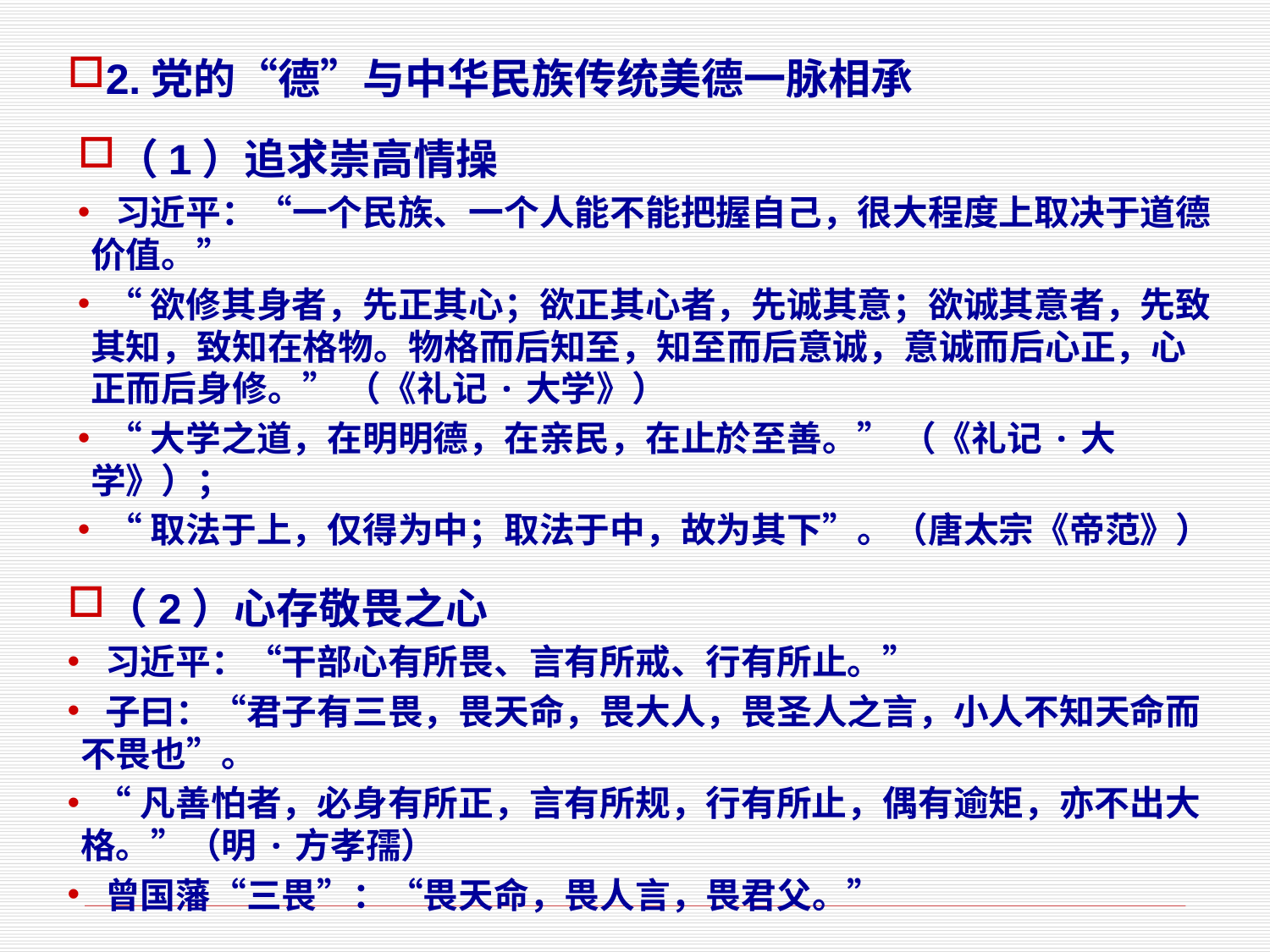

2.党的“德”与中华民族传统美德一脉相承
（1）追求崇高情操
  习近平：“一个民族、一个人能不能把握自己，很大程度上取决于道德价值。”
  “欲修其身者，先正其心；欲正其心者，先诚其意；欲诚其意者，先致其知，致知在格物。物格而后知至，知至而后意诚，意诚而后心正，心正而后身修。” （《礼记·大学》）
  “大学之道，在明明德，在亲民，在止於至善。” （《礼记·大学》）；
  “取法于上，仅得为中；取法于中，故为其下”。（唐太宗《帝范》）
（2）心存敬畏之心
  习近平：“干部心有所畏、言有所戒、行有所止。”
  子曰：“君子有三畏，畏天命，畏大人，畏圣人之言，小人不知天命而不畏也”。
  “凡善怕者，必身有所正，言有所规，行有所止，偶有逾矩，亦不出大格。”（明·方孝孺）
  曾国藩“三畏”：“畏天命，畏人言，畏君父。”